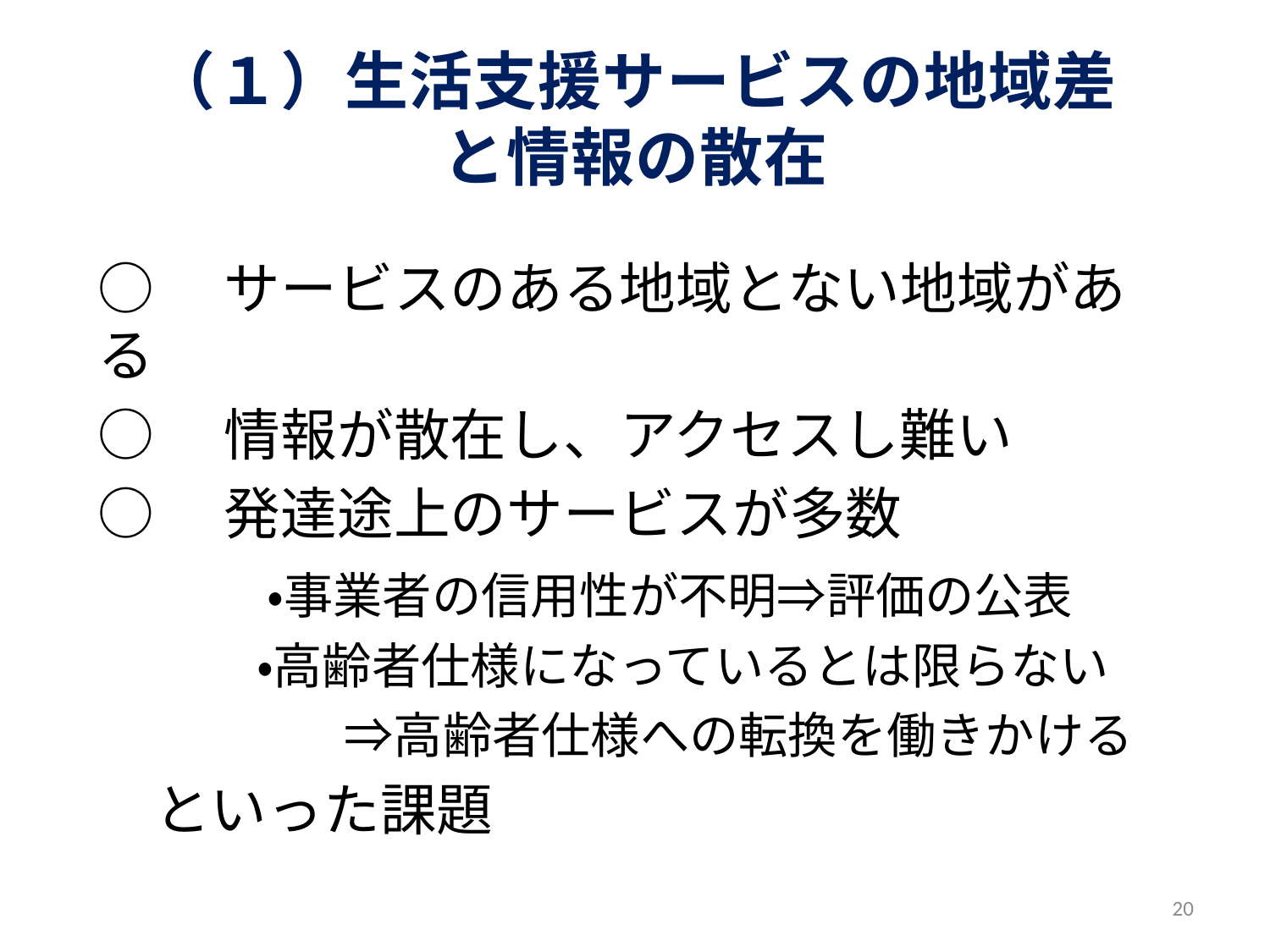

# （１）生活支援サービスの地域差 と情報の散在
○　サービスのある地域とない地域がある
○　情報が散在し、アクセスし難い
○　発達途上のサービスが多数
　　　・事業者の信用性が不明⇒評価の公表
　　　 ・高齢者仕様になっているとは限らない
　　　　　⇒高齢者仕様への転換を働きかける
　といった課題

20